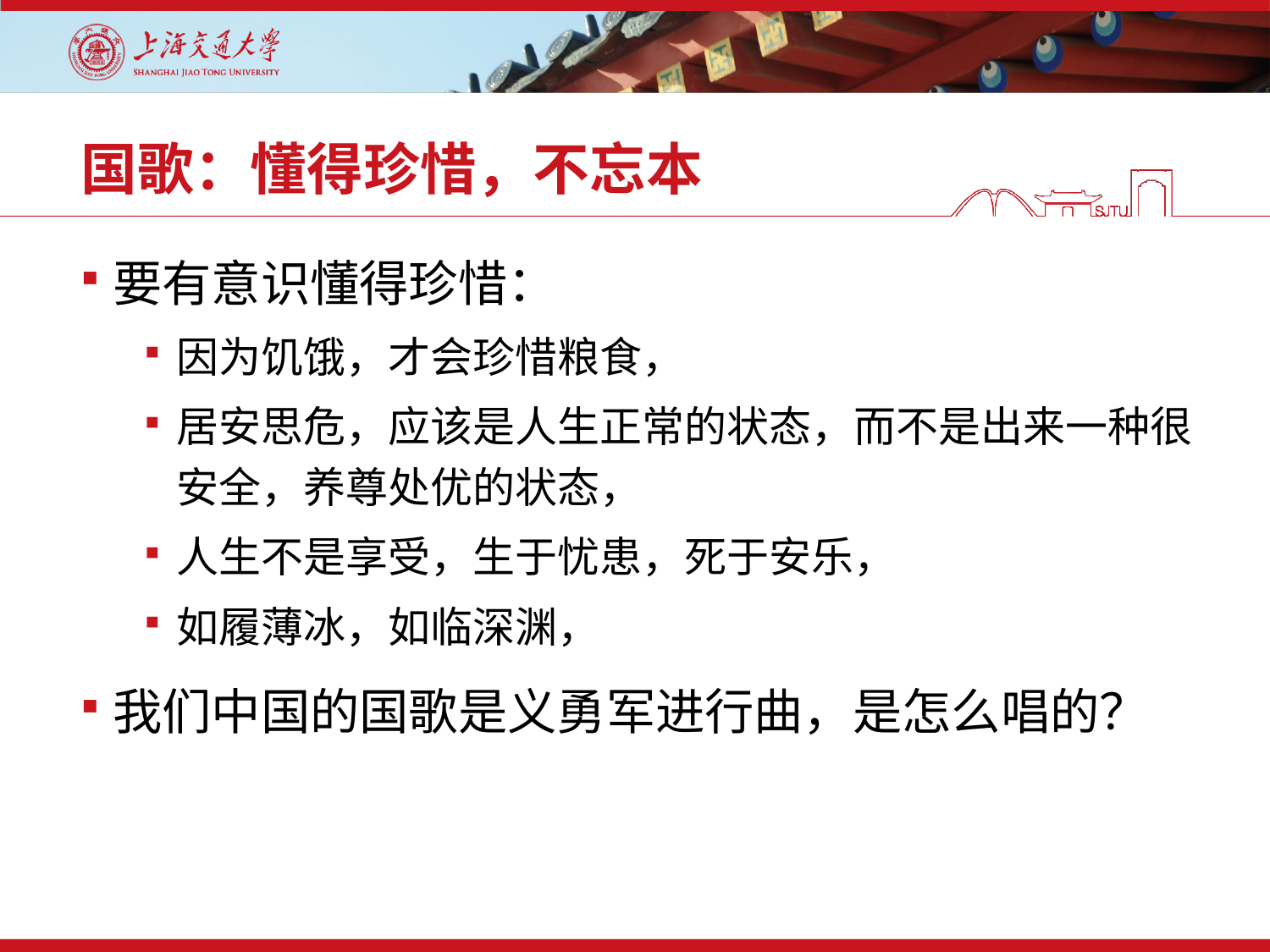

# 国歌：懂得珍惜，不忘本
要有意识懂得珍惜：
因为饥饿，才会珍惜粮食，
居安思危，应该是人生正常的状态，而不是出来一种很安全，养尊处优的状态，
人生不是享受，生于忧患，死于安乐，
如履薄冰，如临深渊，
我们中国的国歌是义勇军进行曲，是怎么唱的？